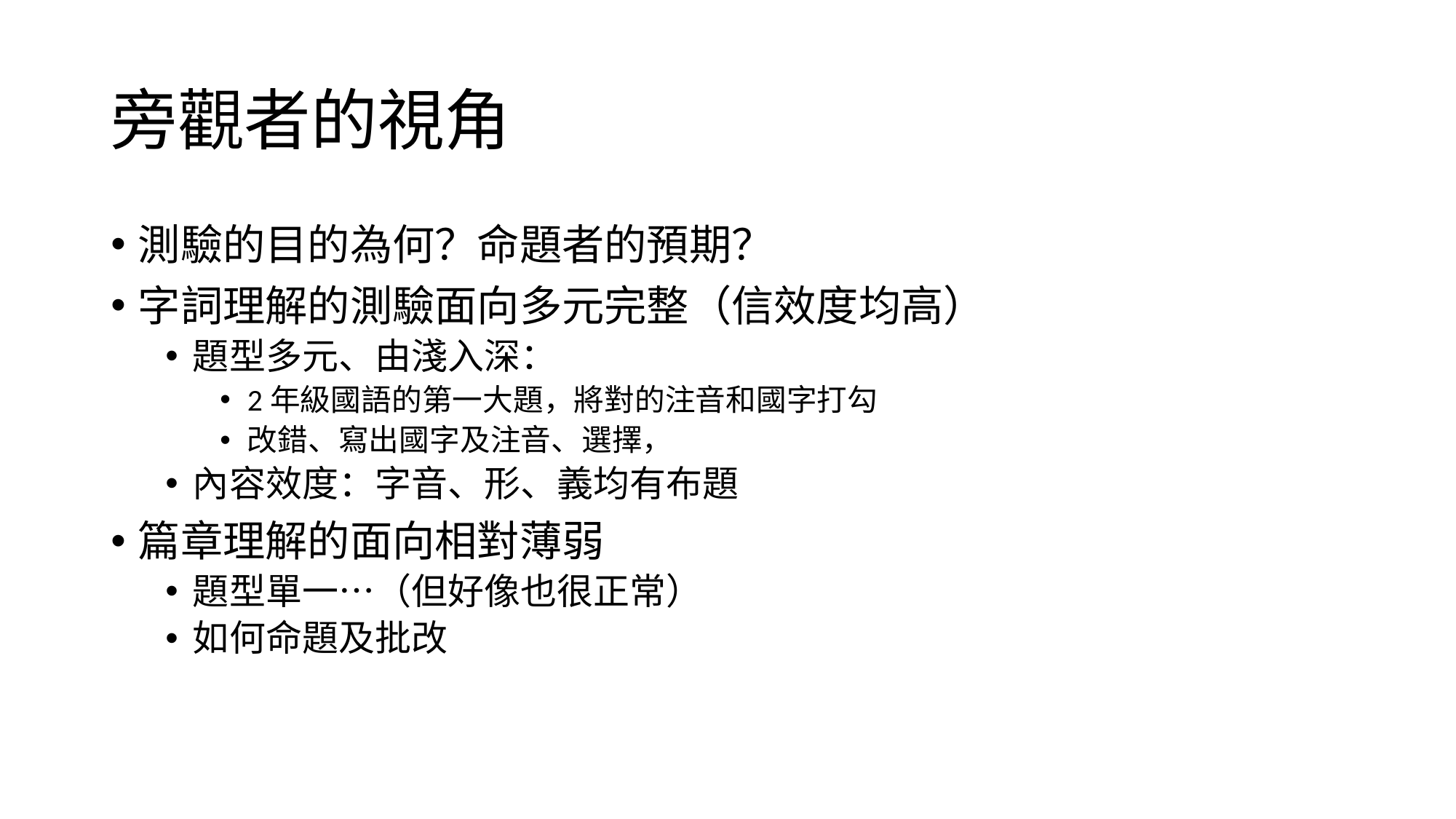

# 旁觀者的視角
測驗的目的為何？命題者的預期？
字詞理解的測驗面向多元完整（信效度均高）
題型多元、由淺入深：
2年級國語的第一大題，將對的注音和國字打勾
改錯、寫出國字及注音、選擇，
內容效度：字音、形、義均有布題
篇章理解的面向相對薄弱
題型單一…（但好像也很正常）
如何命題及批改